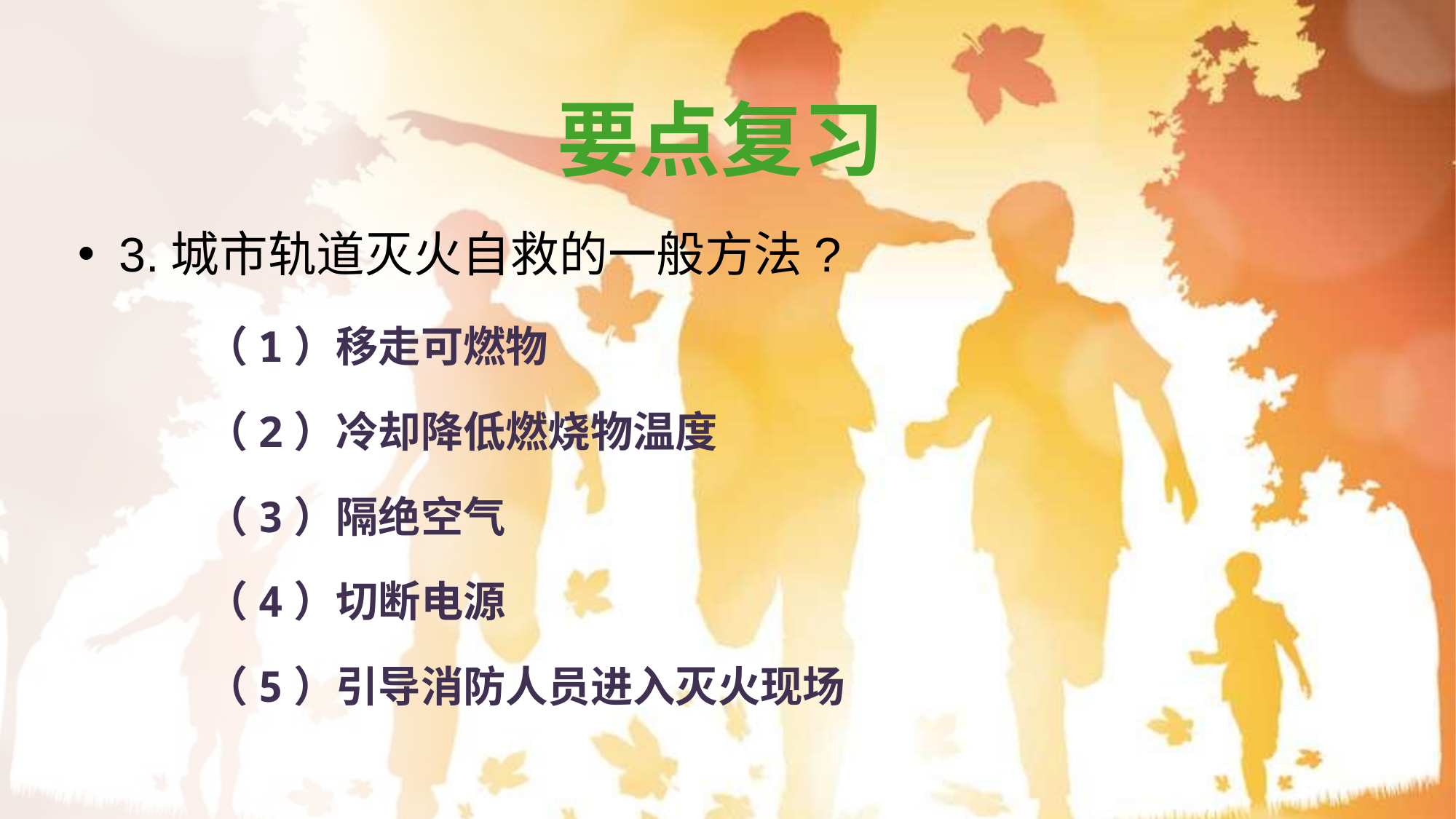

# 要点复习
3.城市轨道灭火自救的一般方法?

（1）移走可燃物
（2）冷却降低燃烧物温度
（3）隔绝空气
（4）切断电源
（5）引导消防人员进入灭火现场